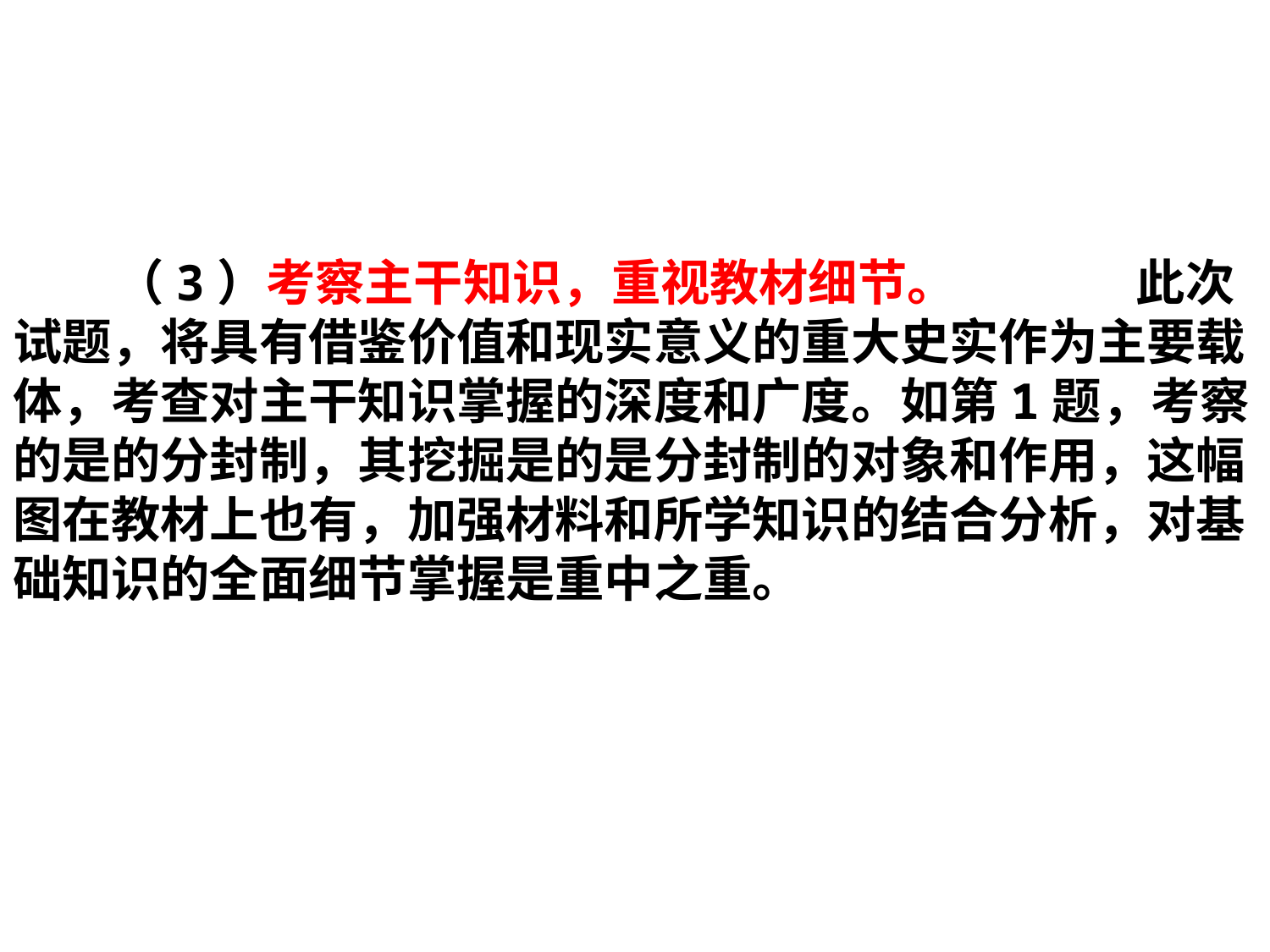

（3）考察主干知识，重视教材细节。                此次试题，将具有借鉴价值和现实意义的重大史实作为主要载体，考查对主干知识掌握的深度和广度。如第1题，考察的是的分封制，其挖掘是的是分封制的对象和作用，这幅图在教材上也有，加强材料和所学知识的结合分析，对基础知识的全面细节掌握是重中之重。